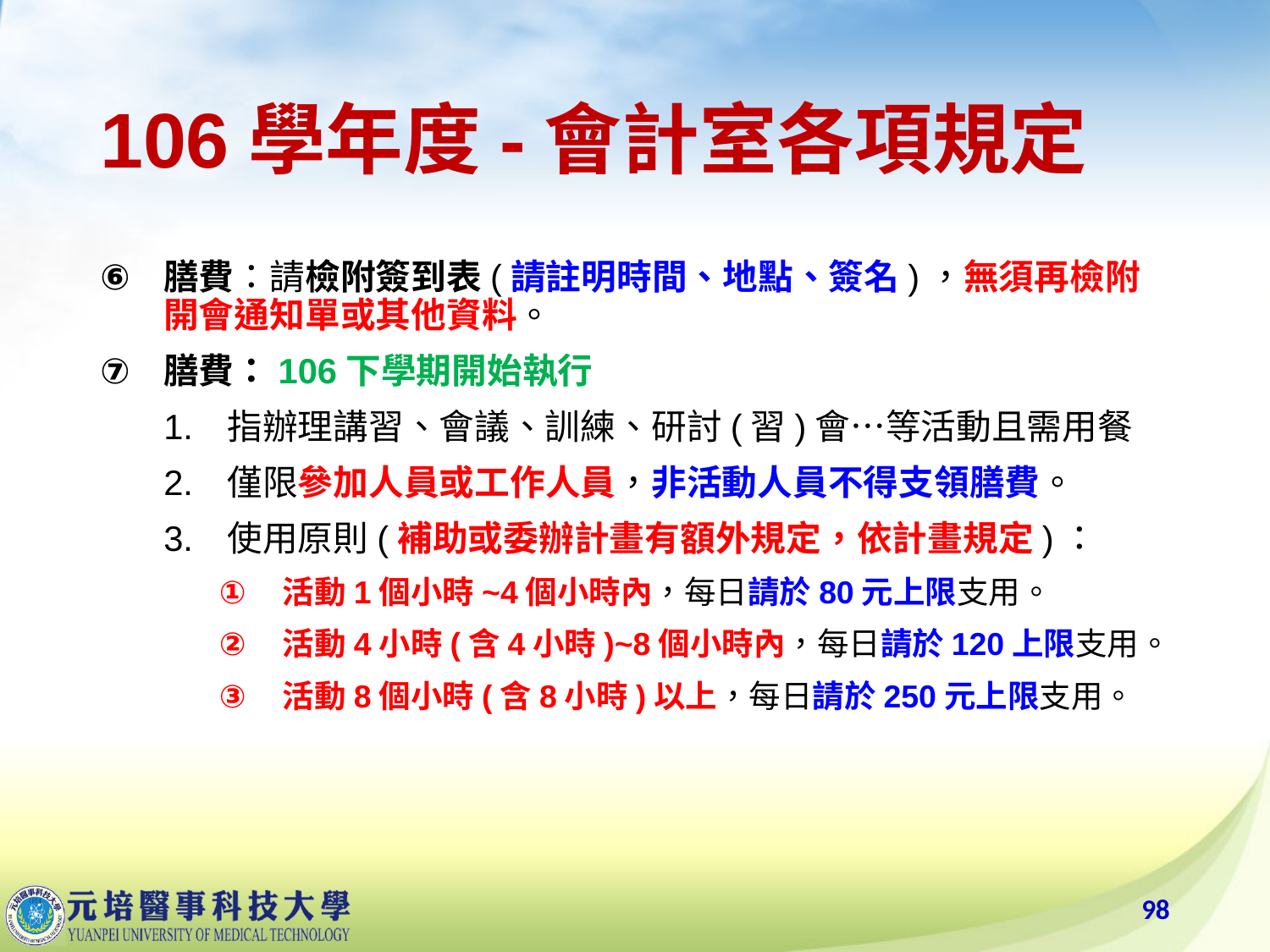

# 106學年度-會計室各項規定
膳費：請檢附簽到表(請註明時間、地點、簽名)，無須再檢附開會通知單或其他資料。
膳費：106下學期開始執行
指辦理講習、會議、訓練、研討(習)會…等活動且需用餐
僅限參加人員或工作人員，非活動人員不得支領膳費。
使用原則(補助或委辦計畫有額外規定，依計畫規定)：
活動1個小時~4個小時內，每日請於80元上限支用。
活動4小時(含4小時)~8個小時內，每日請於120上限支用。
活動8個小時(含8小時)以上，每日請於250元上限支用。
98